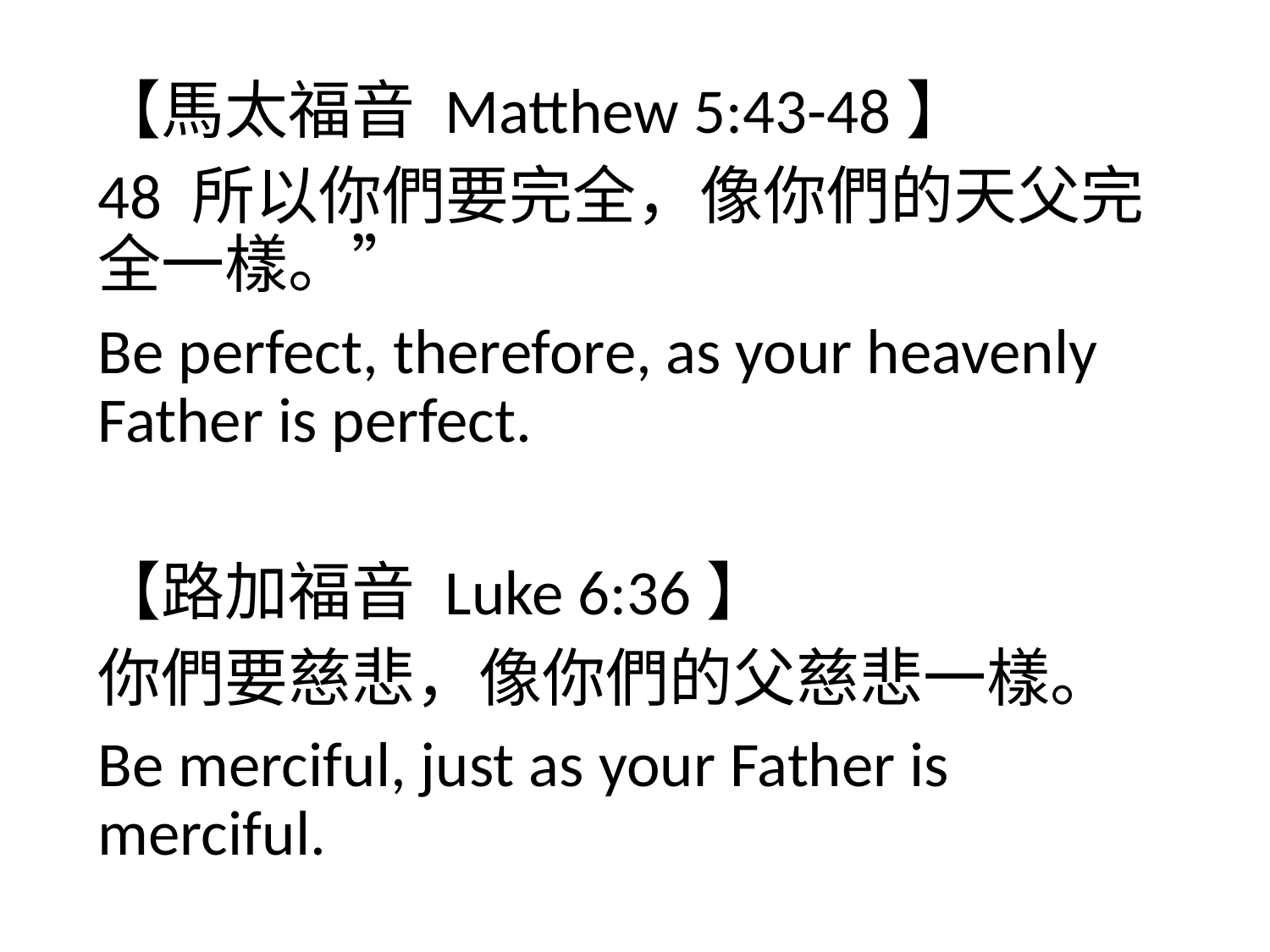

【馬太福音 Matthew 5:43-48】
48 所以你們要完全，像你們的天父完全一樣。”
Be perfect, therefore, as your heavenly Father is perfect.

【路加福音 Luke 6:36】
你們要慈悲，像你們的父慈悲一樣。
Be merciful, just as your Father is merciful.